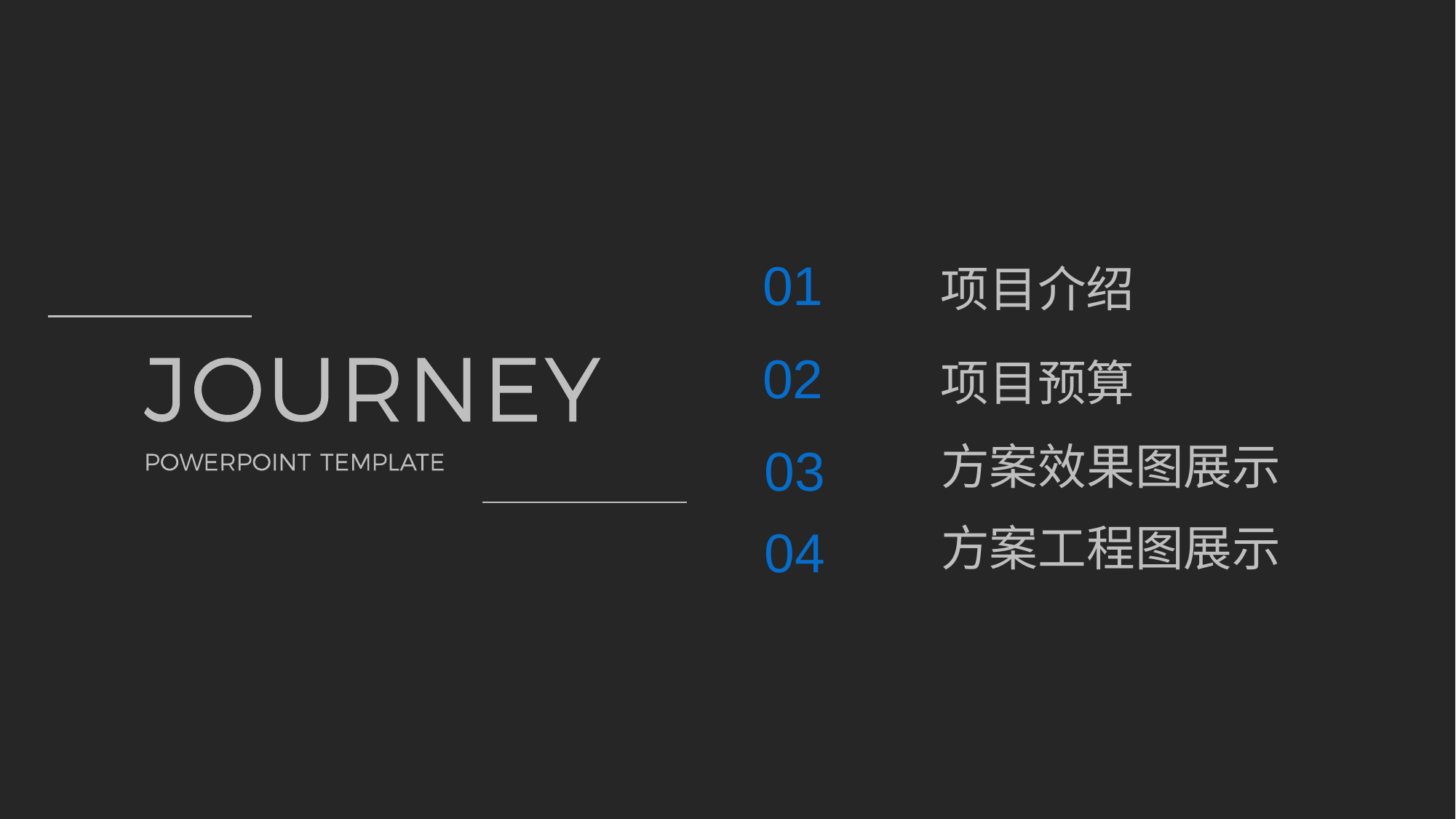

01
项目介绍
02
项目预算

方案效果图展示
03
04
方案工程图展示